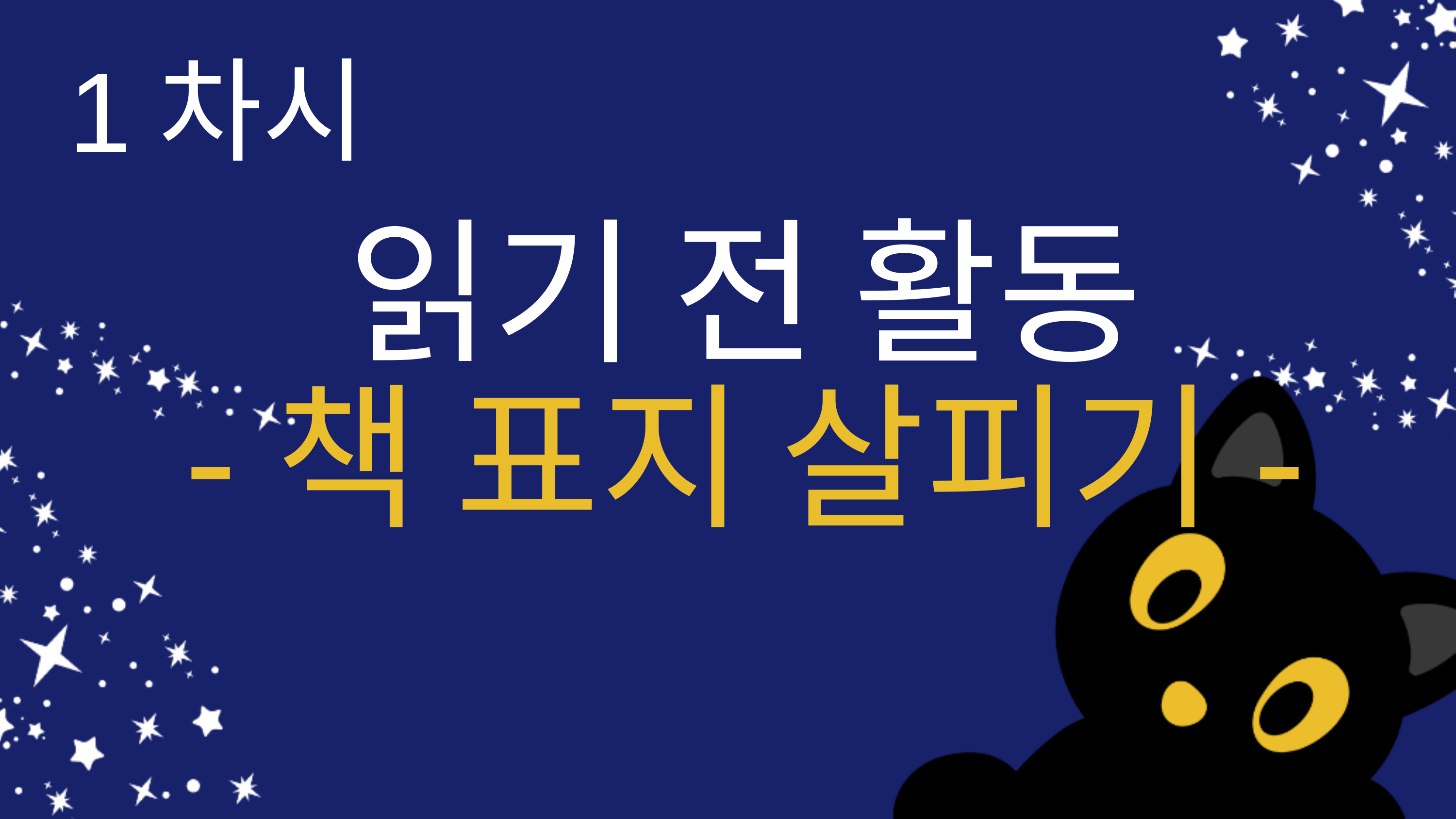

1차시
읽기 전 활동
-책 표지 살피기-